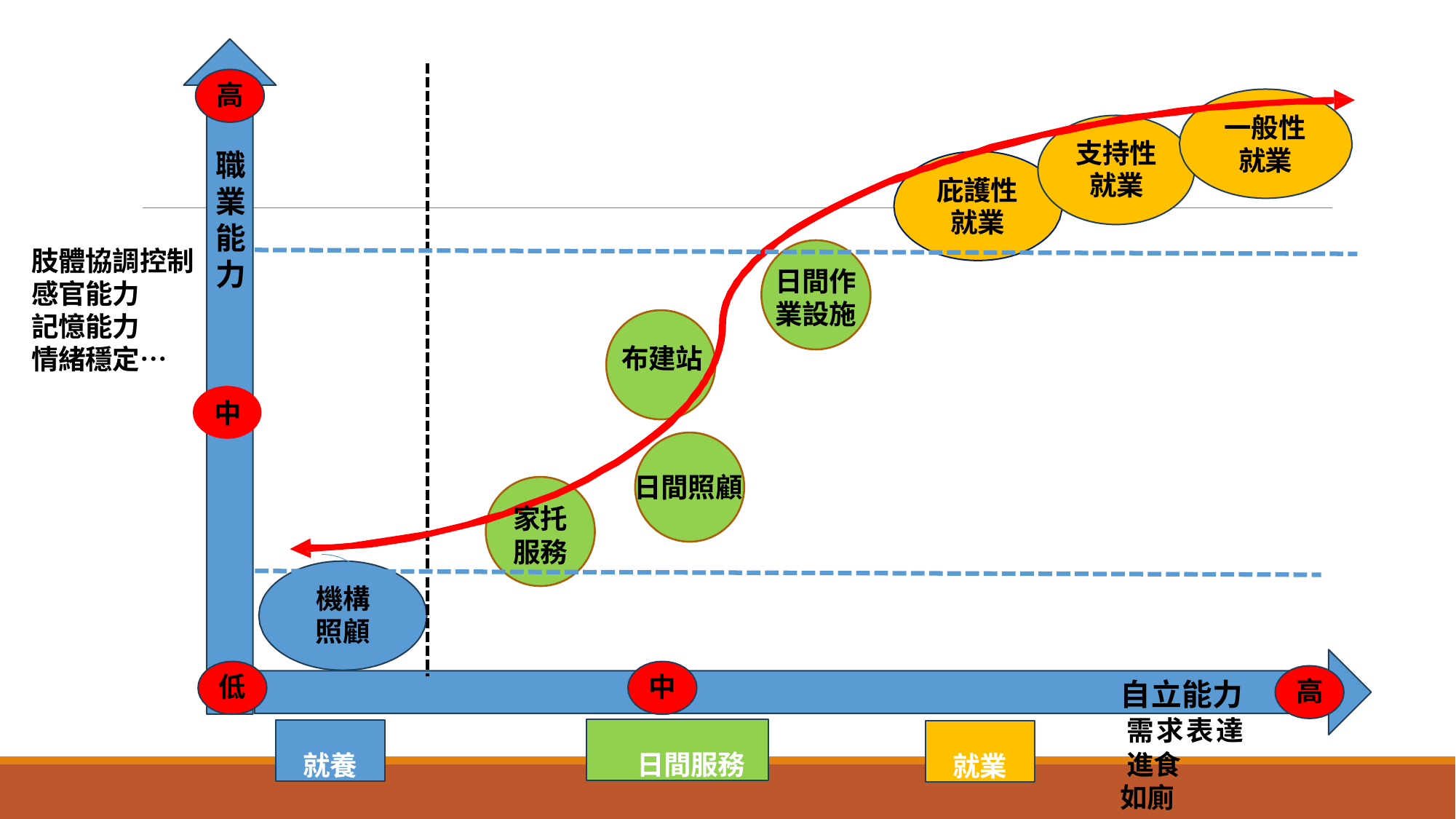

高

一般性就業

支持性
就業
職業能力

庇護性就業

肢體協調控制感官能力
記憶能力
情緒穩定…
日間作
業設施

布建站

中

日間照顧

家托
服務

機構 照顧

低
中
自立能力需求表達進食
如廁
高
日間服務
就養
就業